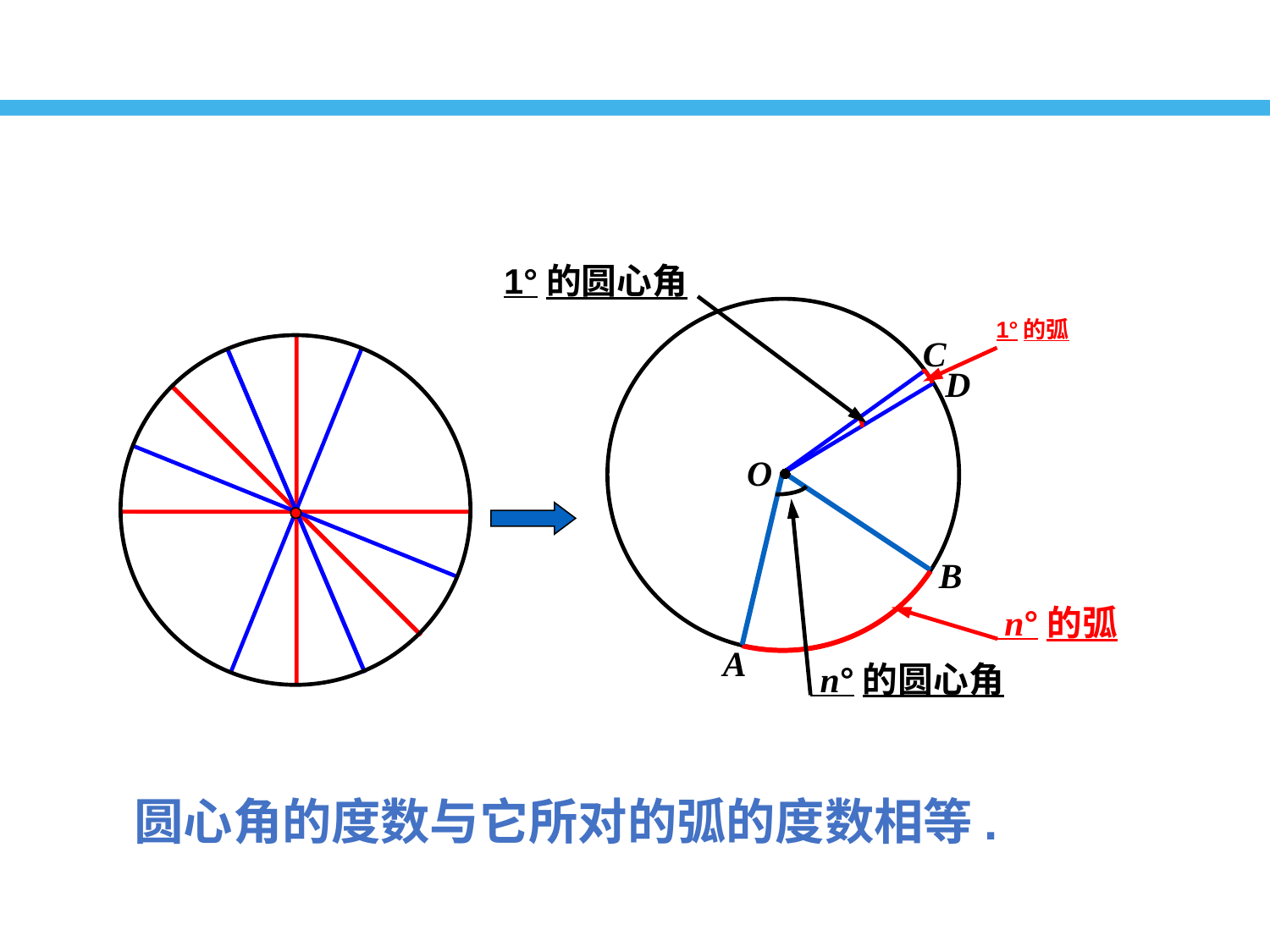

1°的圆心角

C
D
O
B
A

1°的弧

 n°的圆心角

 n°的弧

圆心角的度数与它所对的弧的度数相等.